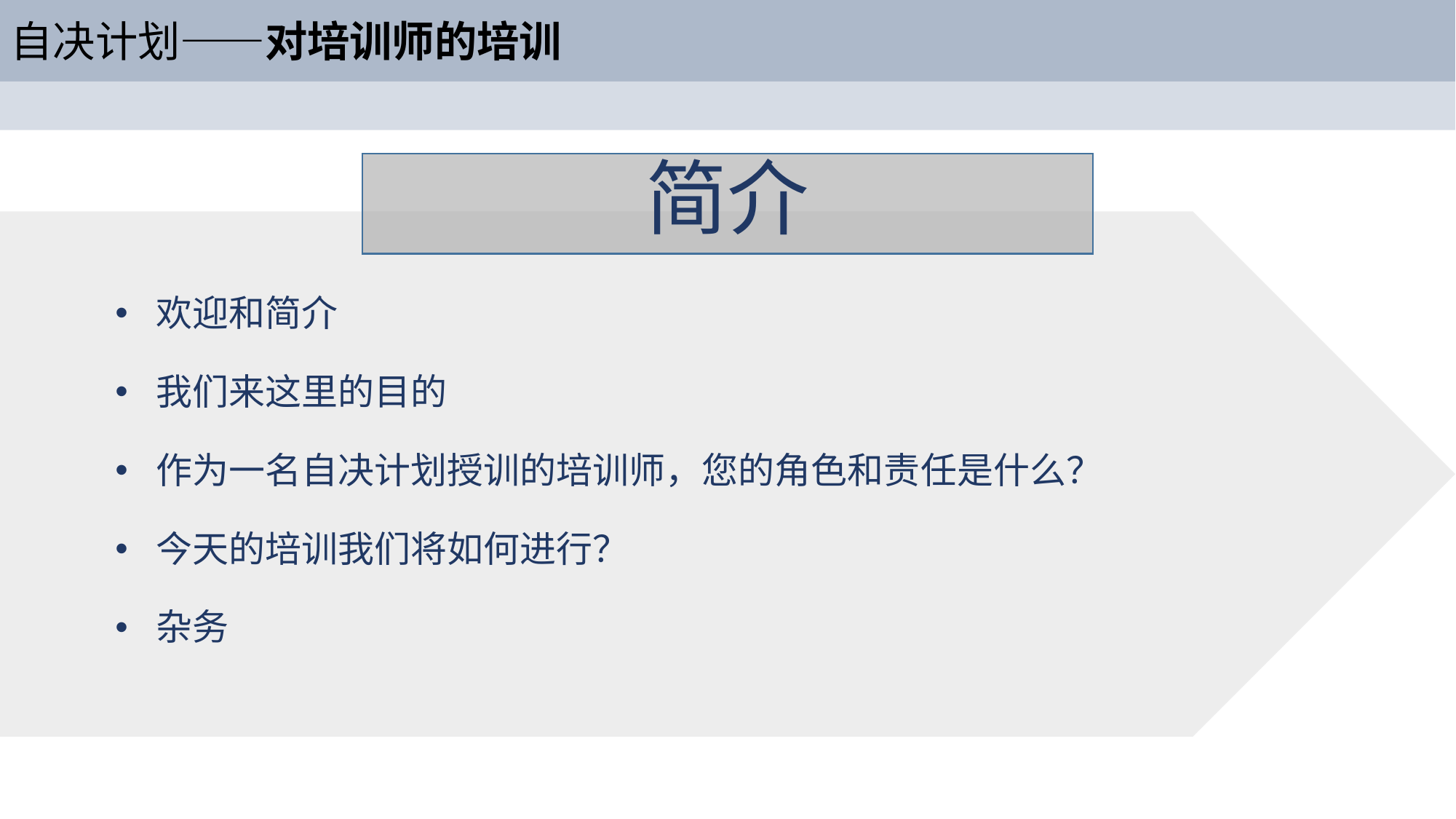

自决计划——对培训师的培训

简介

欢迎和简介

我们来这里的目的

作为一名自决计划授训的培训师，您的角色和责任是什么？

今天的培训我们将如何进行？

杂务